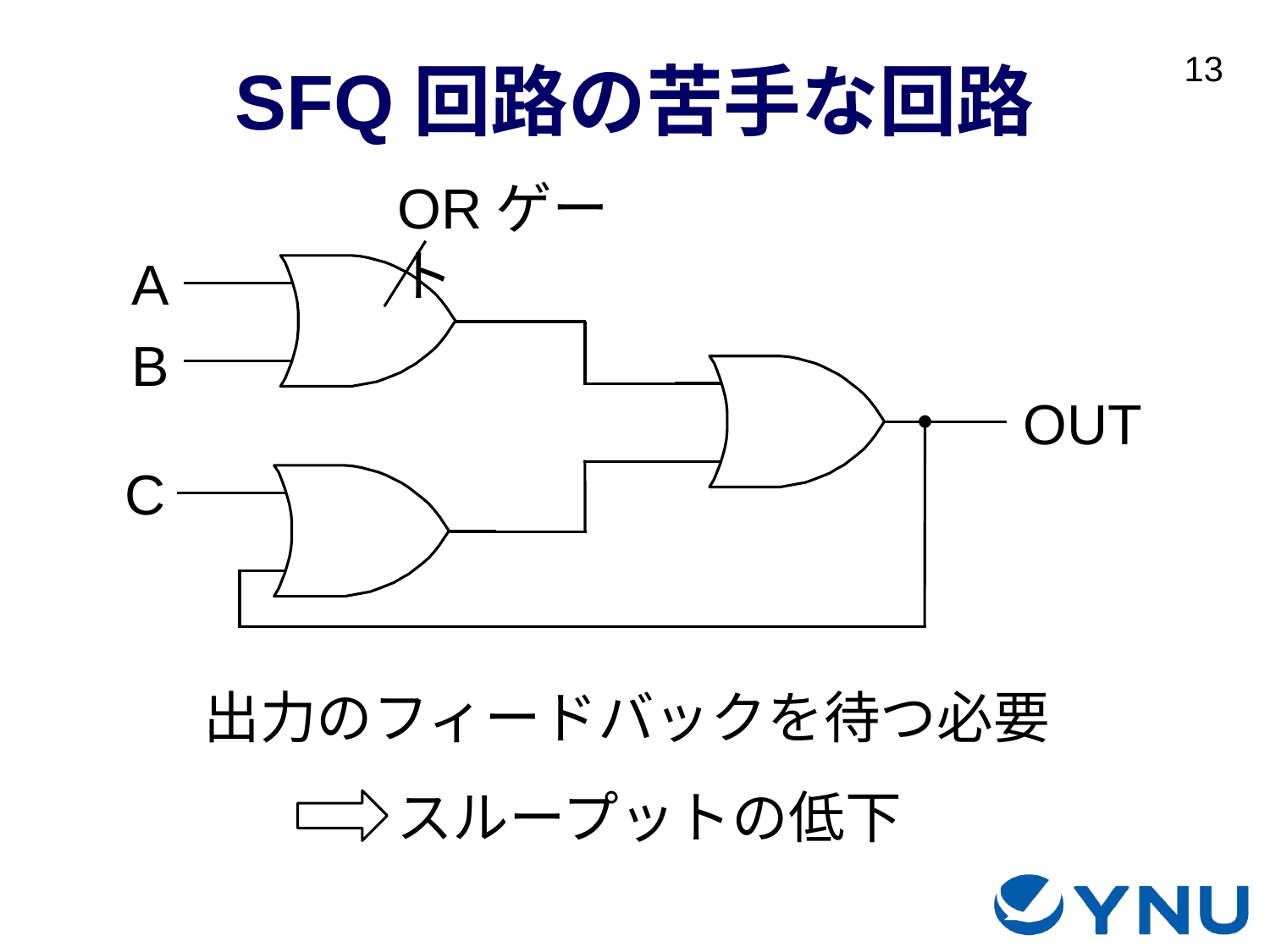

# SFQ回路の苦手な回路
ORゲート
A

B

OUT

C

出力のフィードバックを待つ必要
スループットの低下